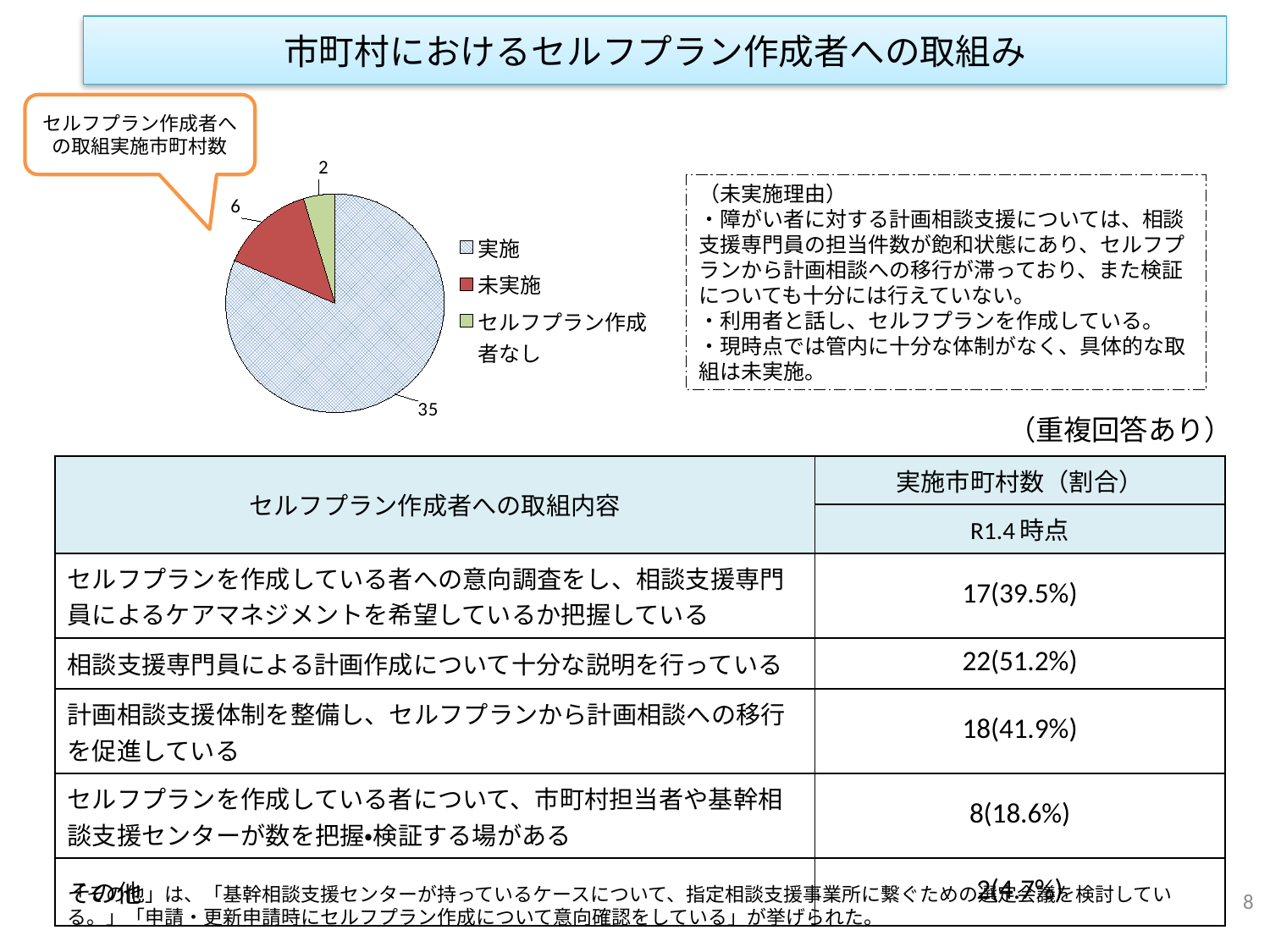

# 市町村におけるセルフプラン作成者への取組み
セルフプラン作成者への取組実施市町村数

### Chart

| Category |  |
|---|---|
| 実施 | 35.0 |
| 未実施 | 6.0 |
| セルフプラン作成者なし | 2.0 |
（未実施理由）
・障がい者に対する計画相談支援については、相談支援専門員の担当件数が飽和状態にあり、セルフプランから計画相談への移行が滞っており、また検証についても十分には行えていない。
・利用者と話し、セルフプランを作成している。
・現時点では管内に十分な体制がなく、具体的な取組は未実施。
（重複回答あり）
| セルフプラン作成者への取組内容 | 実施市町村数（割合） |
| --- | --- |
|  | R1.4時点 |
| セルフプランを作成している者への意向調査をし、相談支援専門員によるケアマネジメントを希望しているか把握している | 17(39.5%) |
| 相談支援専門員による計画作成について十分な説明を行っている | 22(51.2%) |
| 計画相談支援体制を整備し、セルフプランから計画相談への移行を促進している | 18(41.9%) |
| セルフプランを作成している者について、市町村担当者や基幹相談支援センターが数を把握・検証する場がある | 8(18.6%) |
| その他 | 2(4.7%) |
8
「その他」は、「基幹相談支援センターが持っているケースについて、指定相談支援事業所に繋ぐための選定会議を検討している。」「申請・更新申請時にセルフプラン作成について意向確認をしている」が挙げられた。